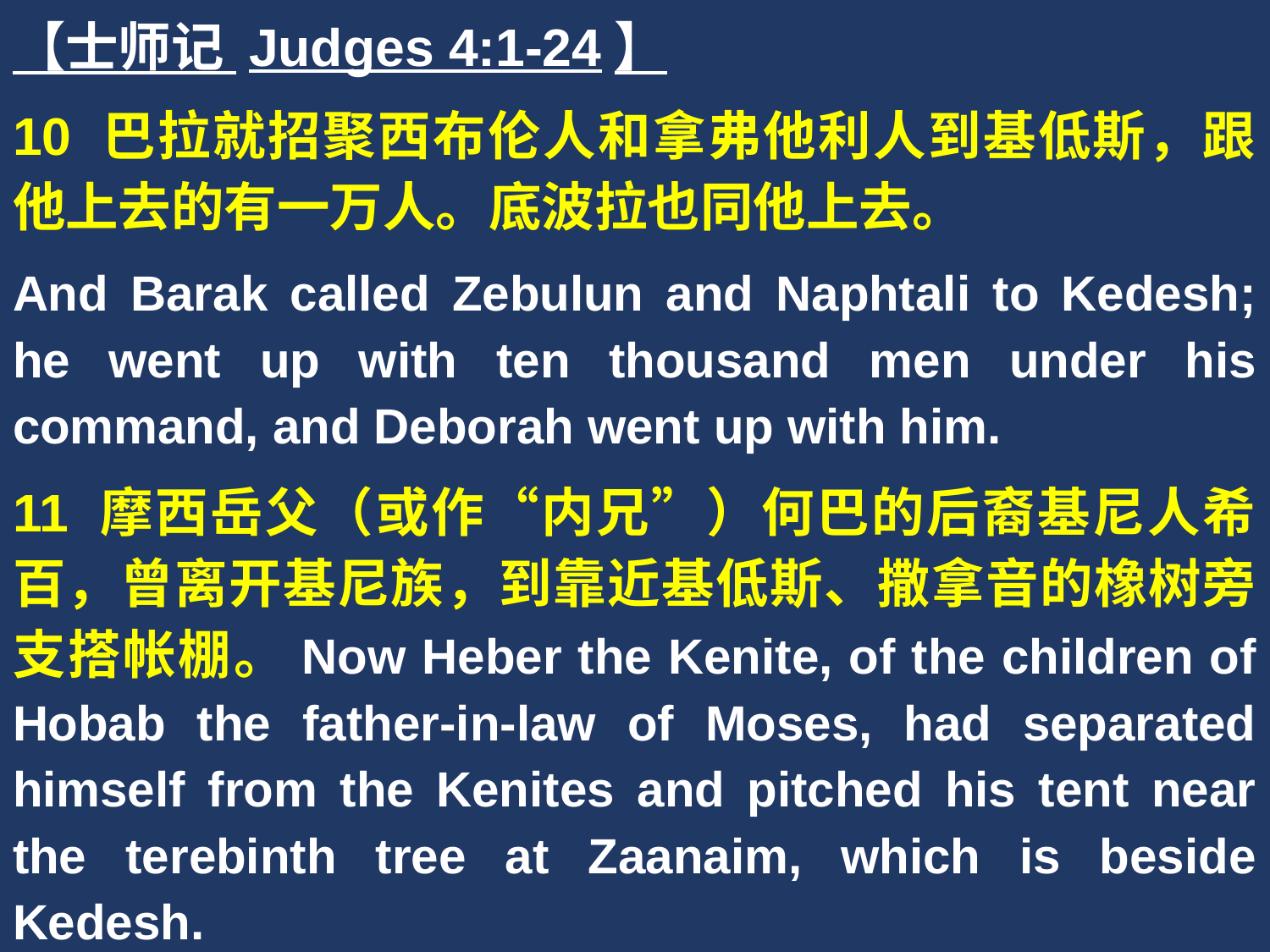

【士师记 Judges 4:1-24】
10 巴拉就招聚西布伦人和拿弗他利人到基低斯，跟他上去的有一万人。底波拉也同他上去。
And Barak called Zebulun and Naphtali to Kedesh; he went up with ten thousand men under his command, and Deborah went up with him.
11 摩西岳父（或作“内兄”）何巴的后裔基尼人希百，曾离开基尼族，到靠近基低斯、撒拿音的橡树旁支搭帐棚。Now Heber the Kenite, of the children of Hobab the father-in-law of Moses, had separated himself from the Kenites and pitched his tent near the terebinth tree at Zaanaim, which is beside Kedesh.